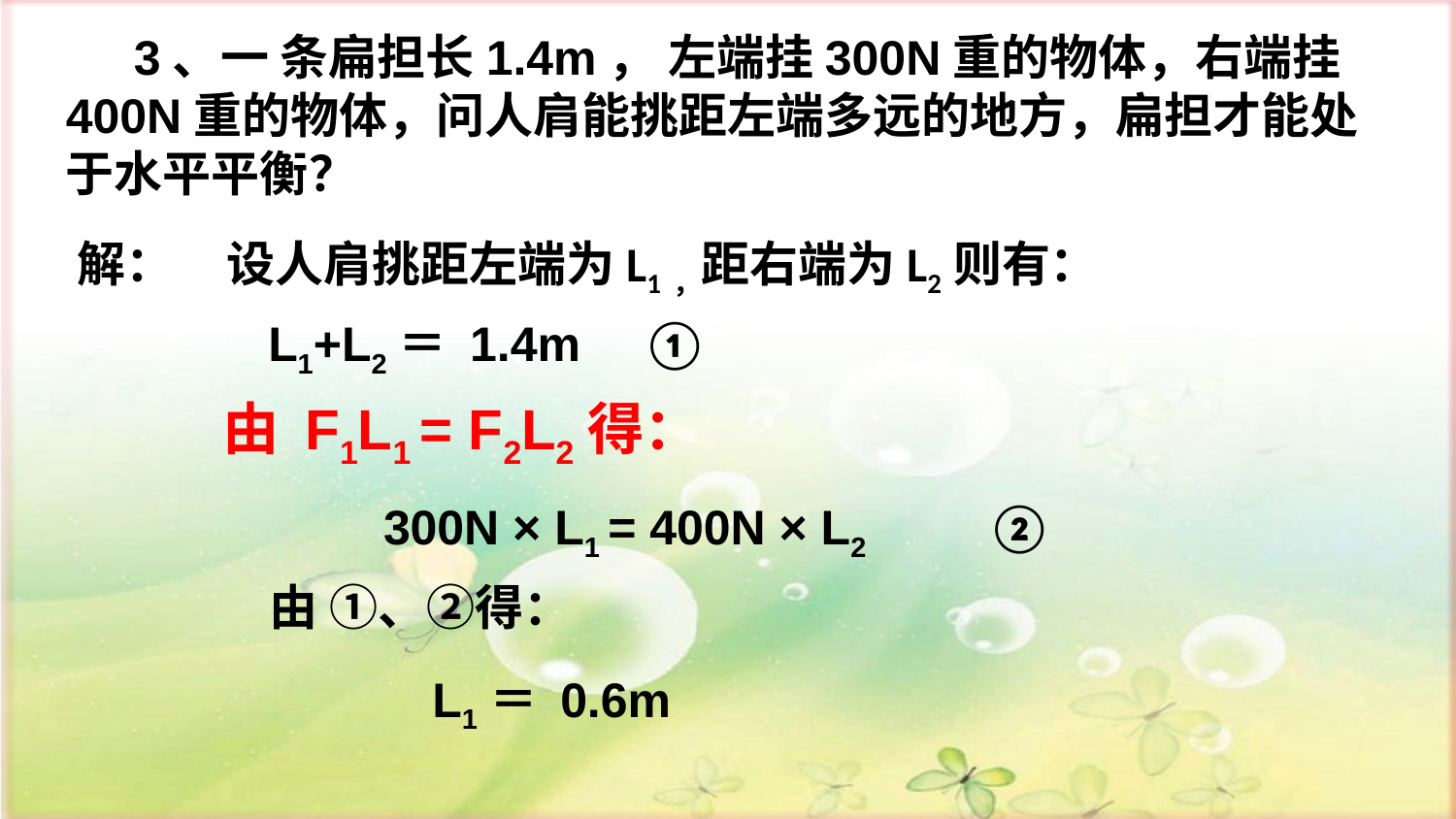

3、一 条扁担长1.4m， 左端挂300N重的物体，右端挂400N重的物体，问人肩能挑距左端多远的地方，扁担才能处于水平平衡？
解：
设人肩挑距左端为L1，距右端为L2则有：
L1+L2＝ 1.4m
①
由 F1L1 = F2L2得：
300N × L1 = 400N × L2
②
由 ①、②得：
L1＝ 0.6m